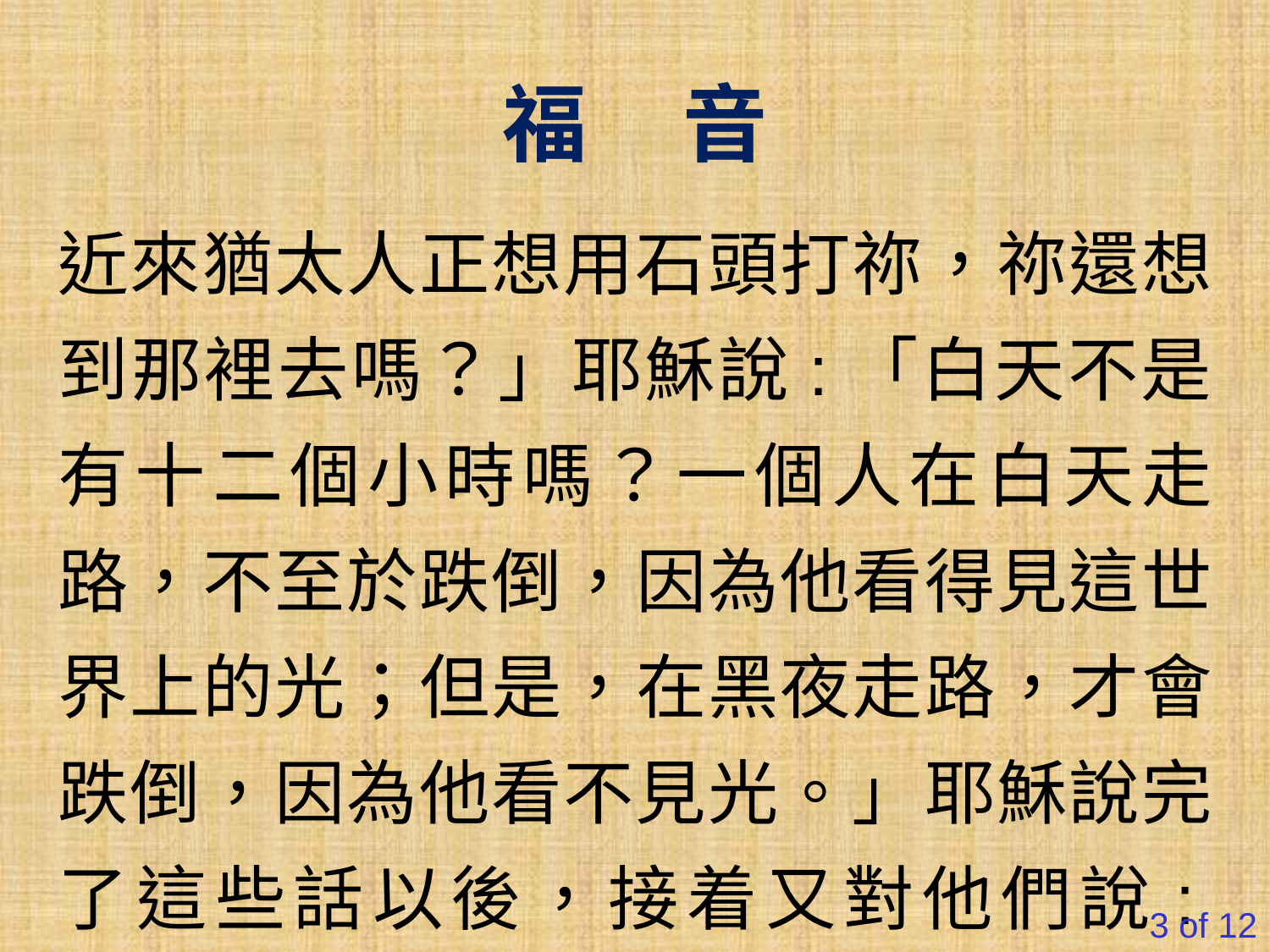

福     音

近來猶太人正想用石頭打祢，祢還想到那裡去嗎？」耶穌說:「白天不是有十二個小時嗎？一個人在白天走路，不至於跌倒，因為他看得見這世界上的光；但是，在黑夜走路，才會跌倒，因為他看不見光。」耶穌說完了這些話以後，接着又對他們說:「我們的
3 of 12